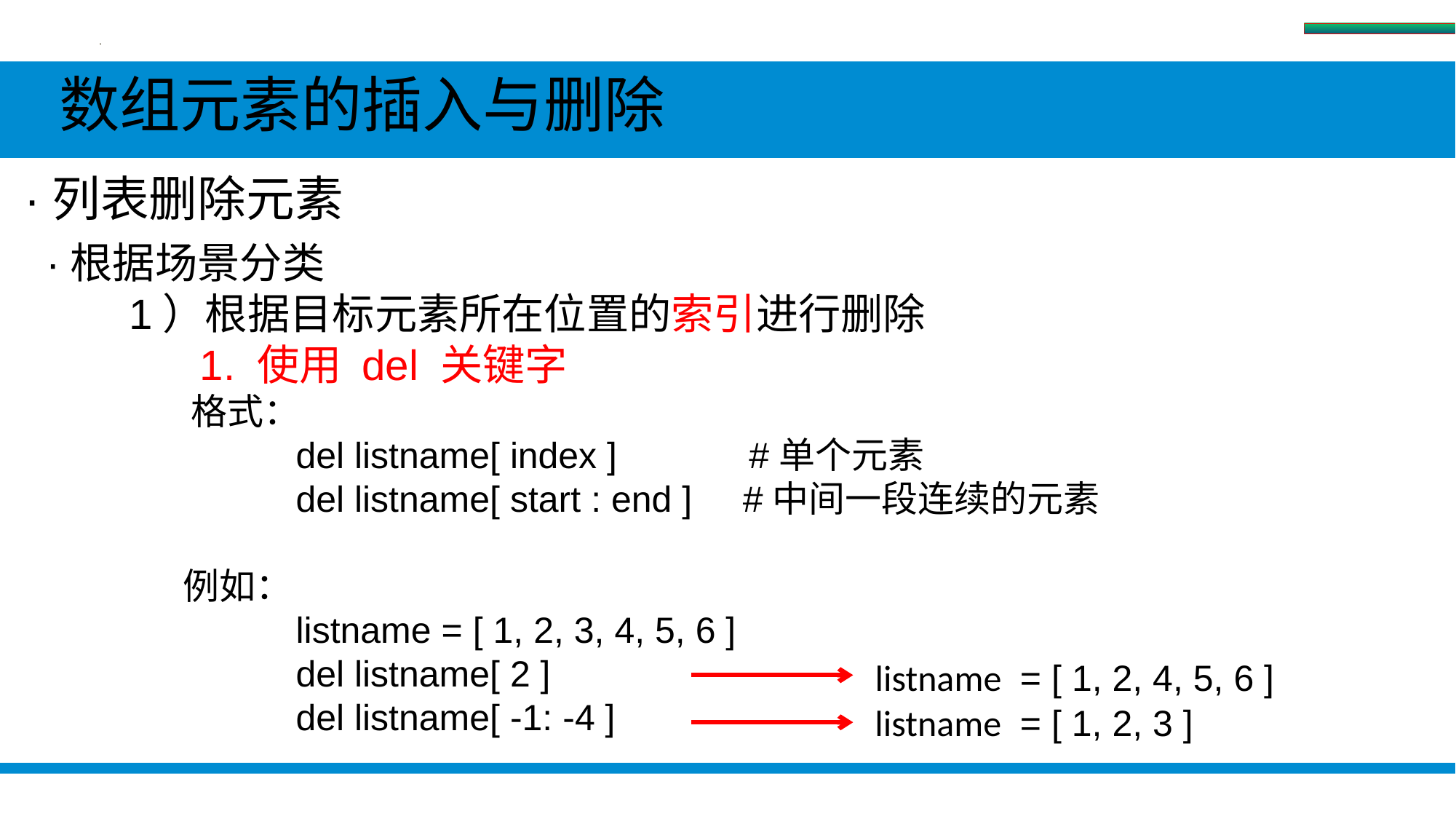

数组

  数组元素的插入与删除
 ·列表删除元素
   ·根据场景分类
          1）根据目标元素所在位置的索引进行删除
                1. 使用 del 关键字
                     格式：
                            del listname[ index ]             #单个元素
                            del listname[ start : end ]     #中间一段连续的元素

                    例如：
                            listname = [ 1, 2, 3, 4, 5, 6 ]
                            del listname[ 2 ]
                            del listname[ -1: -4 ]
listname  = [ 1, 2, 4, 5, 6 ]
listname  = [ 1, 2, 3 ]
#